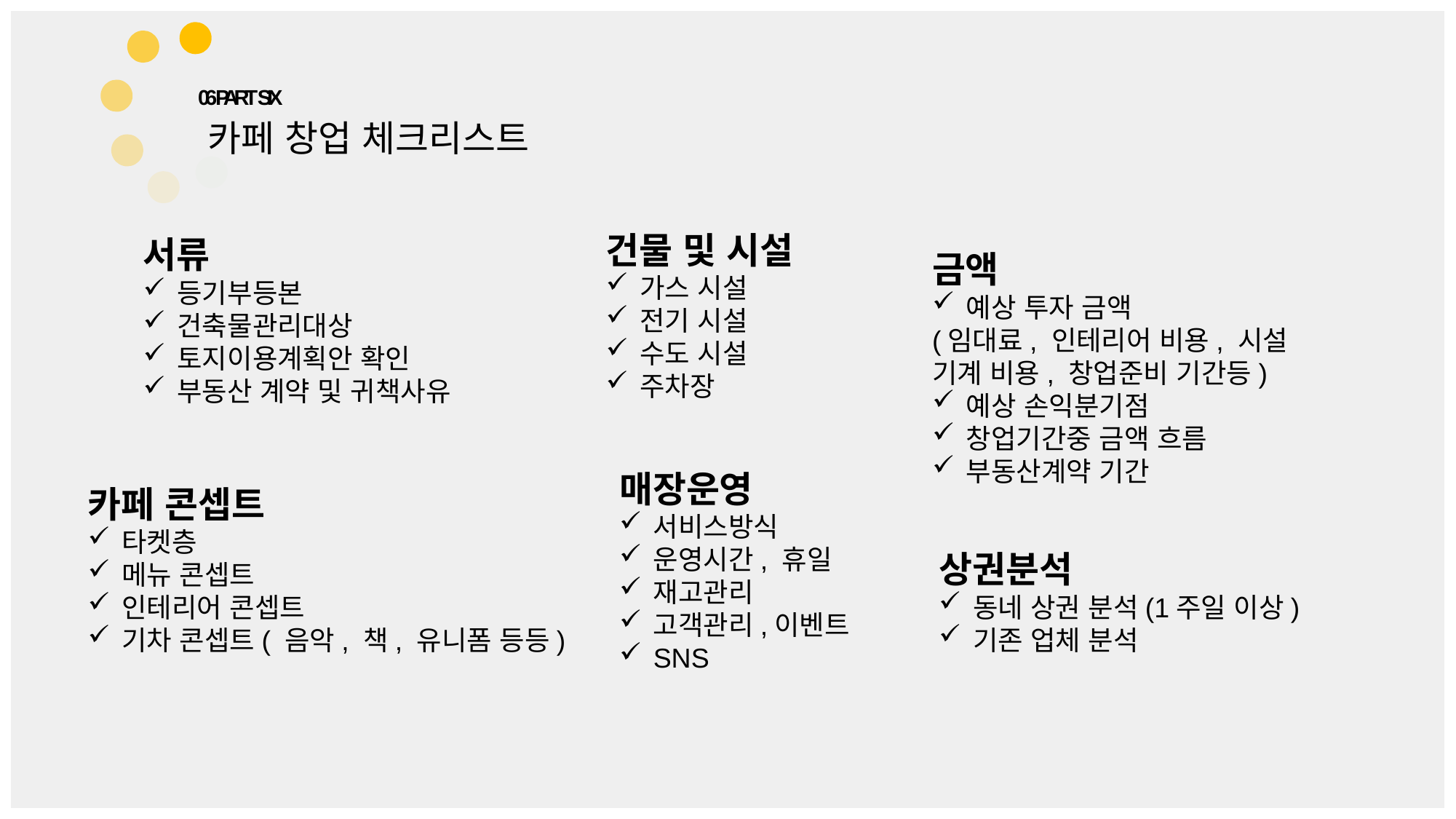

06  PART   SIX
카페 창업 체크리스트

건물 및 시설
가스 시설
전기 시설
수도 시설
주차장
서류
등기부등본
건축물관리대상
토지이용계획안 확인
부동산 계약 및 귀책사유
금액
예상 투자 금액
(임대료, 인테리어 비용, 시설
기계 비용, 창업준비 기간등)
예상 손익분기점
창업기간중 금액 흐름
부동산계약 기간
매장운영
서비스방식
운영시간, 휴일
재고관리
고객관리,이벤트
SNS
카페 콘셉트
타켓층
메뉴 콘셉트
인테리어 콘셉트
기차 콘셉트( 음악, 책, 유니폼 등등)
상권분석
동네 상권 분석(1주일 이상)
기존 업체 분석